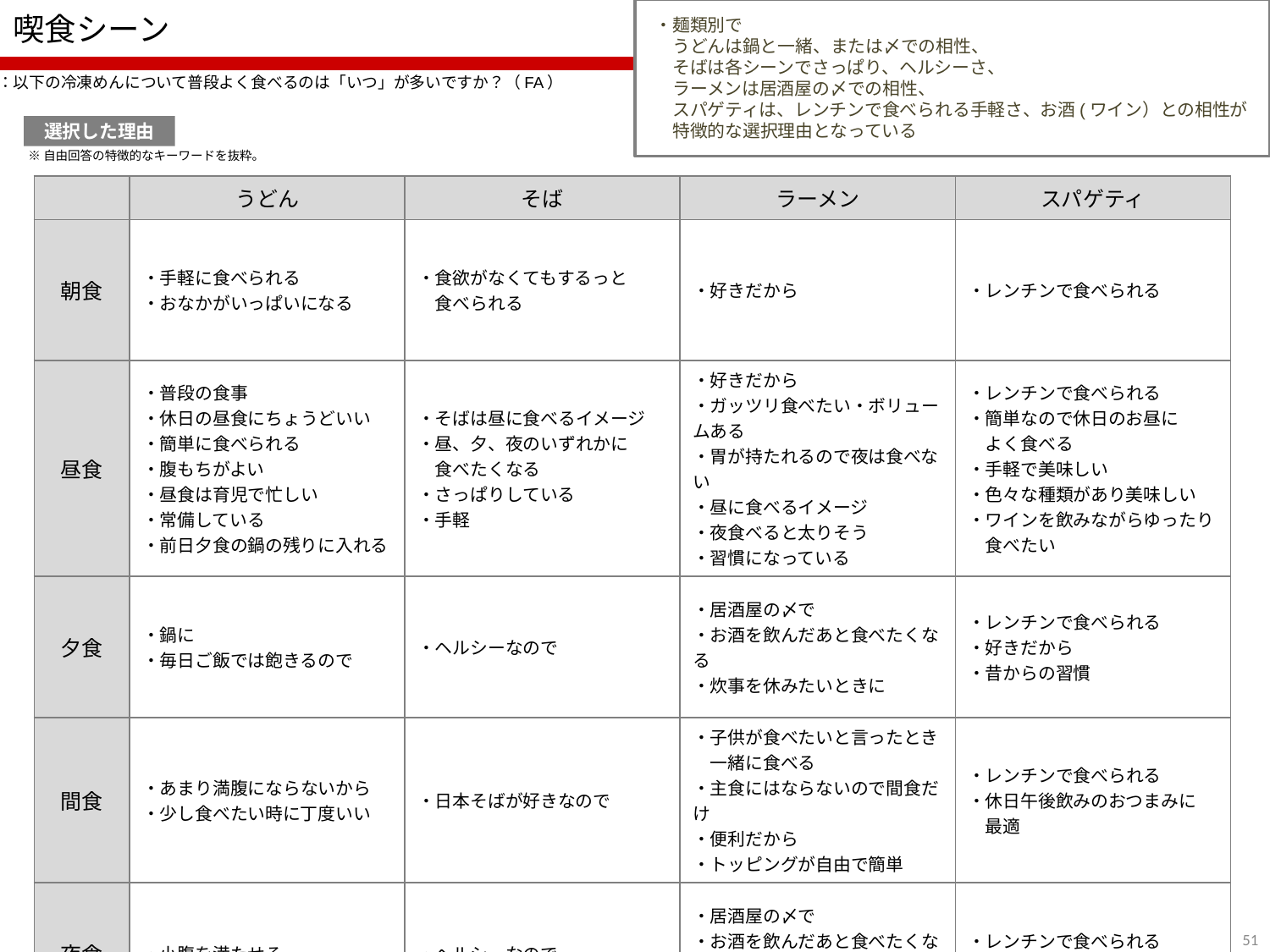

・麺類別で
　うどんは鍋と一緒、または〆での相性、
　そばは各シーンでさっぱり、ヘルシーさ、
　ラーメンは居酒屋の〆での相性、
　スパゲティは、レンチンで食べられる手軽さ、お酒(ワイン）との相性が
　特徴的な選択理由となっている
# 喫食シーン
Q：以下の冷凍めんについて普段よく食べるのは「いつ」が多いですか？（FA）
選択した理由
※自由回答の特徴的なキーワードを抜粋。
|  | うどん | そば | ラーメン | スパゲティ |
| --- | --- | --- | --- | --- |
| 朝食 | ・手軽に食べられる ・おなかがいっぱいになる | ・食欲がなくてもするっと 　食べられる | ・好きだから | ・レンチンで食べられる |
| 昼食 | ・普段の食事 ・休日の昼食にちょうどいい ・簡単に食べられる ・腹もちがよい ・昼食は育児で忙しい ・常備している ・前日夕食の鍋の残りに入れる | ・そばは昼に食べるイメージ ・昼、夕、夜のいずれかに 　食べたくなる ・さっぱりしている ・手軽 | ・好きだから ・ガッツリ食べたい・ボリュームある ・胃が持たれるので夜は食べない ・昼に食べるイメージ ・夜食べると太りそう ・習慣になっている | ・レンチンで食べられる ・簡単なので休日のお昼に 　よく食べる ・手軽で美味しい ・色々な種類があり美味しい ・ワインを飲みながらゆったり 　食べたい |
| 夕食 | ・鍋に ・毎日ご飯では飽きるので | ・ヘルシーなので | ・居酒屋の〆で ・お酒を飲んだあと食べたくなる ・炊事を休みたいときに | ・レンチンで食べられる ・好きだから ・昔からの習慣 |
| 間食 | ・あまり満腹にならないから ・少し食べたい時に丁度いい | ・日本そばが好きなので | ・子供が食べたいと言ったとき 　一緒に食べる ・主食にはならないので間食だけ ・便利だから ・トッピングが自由で簡単 | ・レンチンで食べられる ・休日午後飲みのおつまみに 　最適 |
| 夜食 | ・小腹を満たせる | ・ヘルシーなので | ・居酒屋の〆で ・お酒を飲んだあと食べたくなる ・雰囲気が夜なので | ・レンチンで食べられる ・好きだから |
51